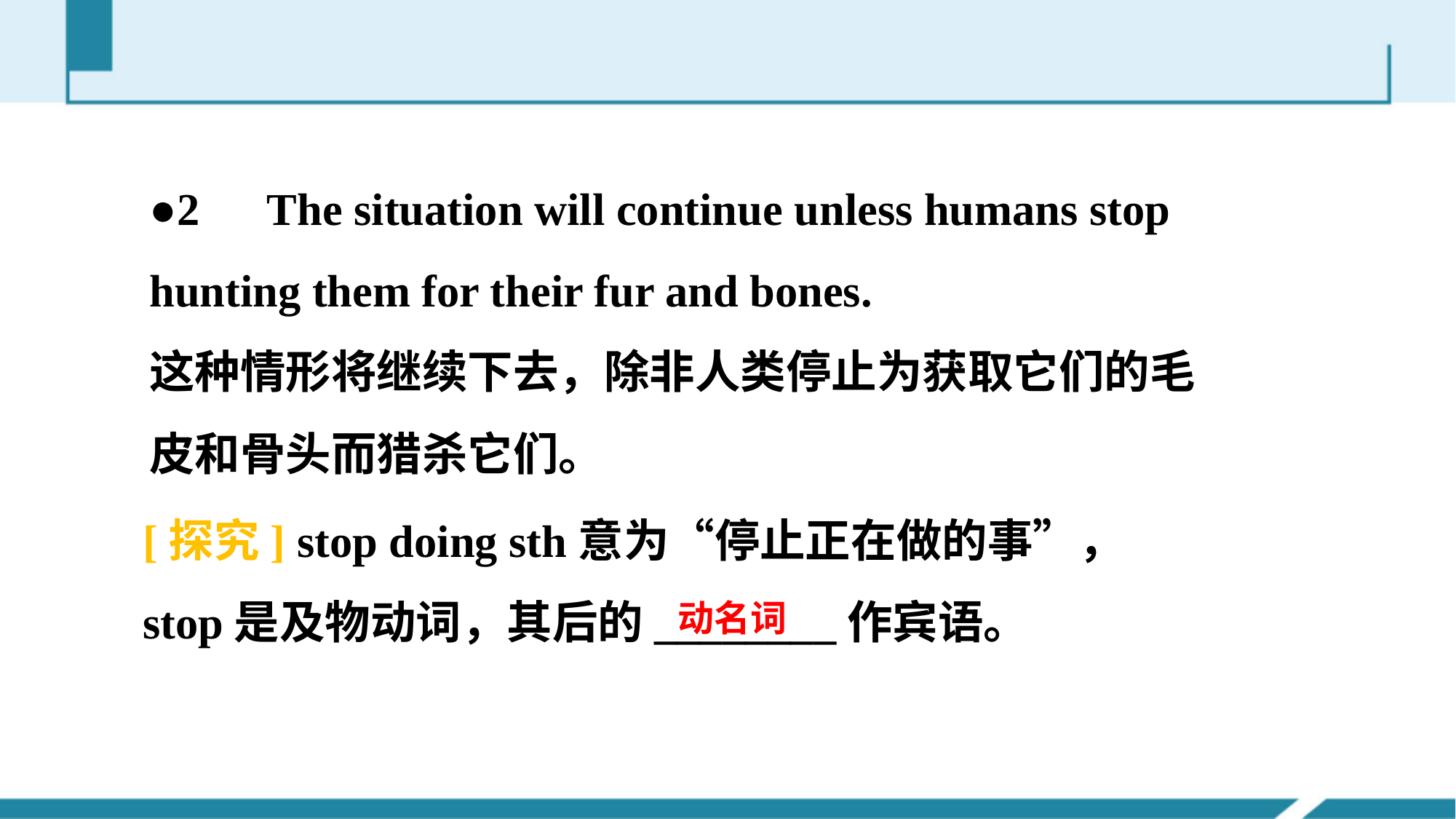

●2　The situation will continue unless humans stop
hunting them for their fur and bones.
这种情形将继续下去，除非人类停止为获取它们的毛
皮和骨头而猎杀它们。
[探究] stop doing sth意为“停止正在做的事”，
stop是及物动词，其后的________作宾语。
动名词